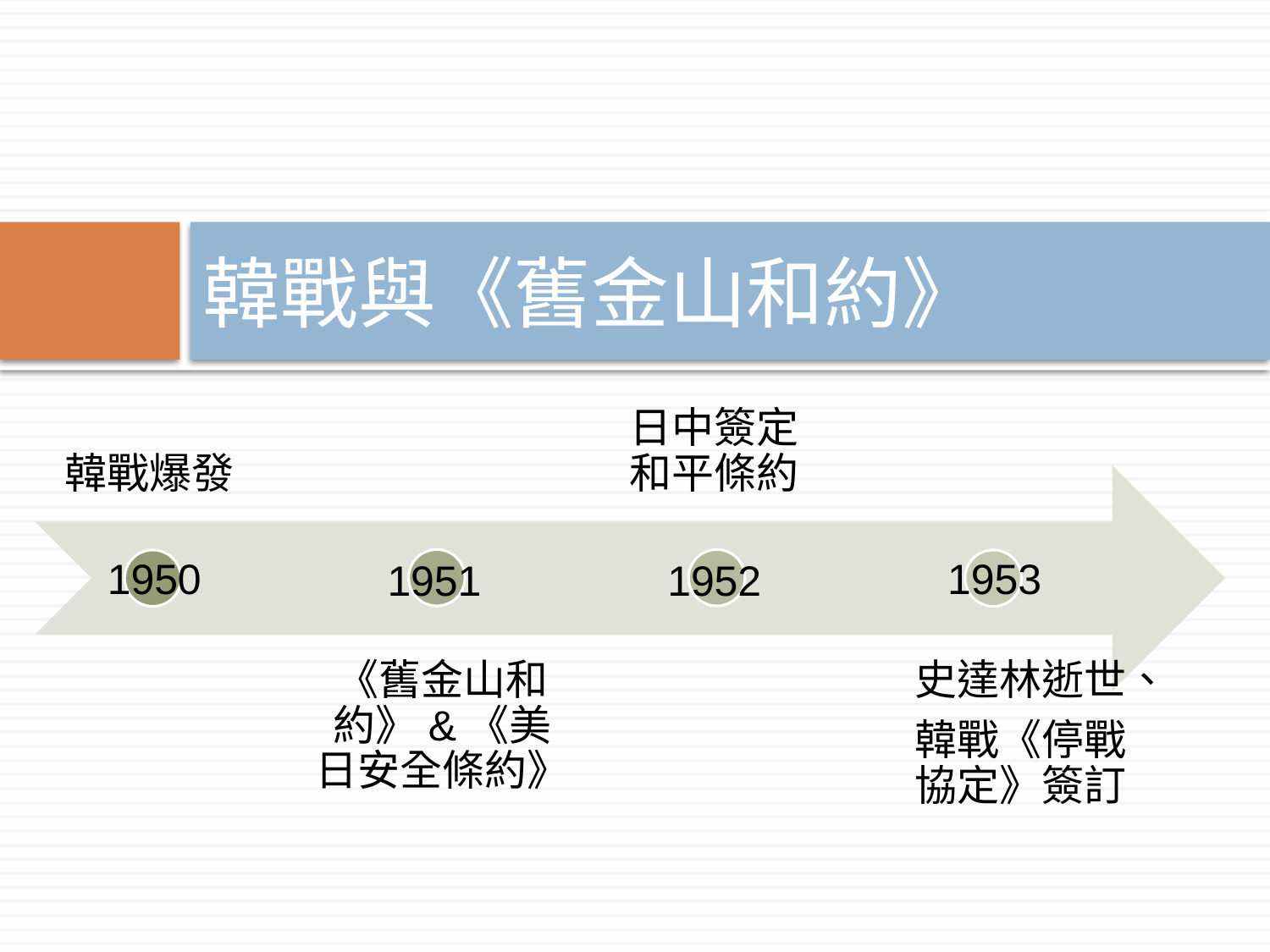

# 韓戰與《舊金山和約》
韓戰爆發
《舊金山和約》&《美日安全條約》
日中簽定和平條約
史達林逝世、
韓戰《停戰協定》簽訂

1950
1953
1952
1951